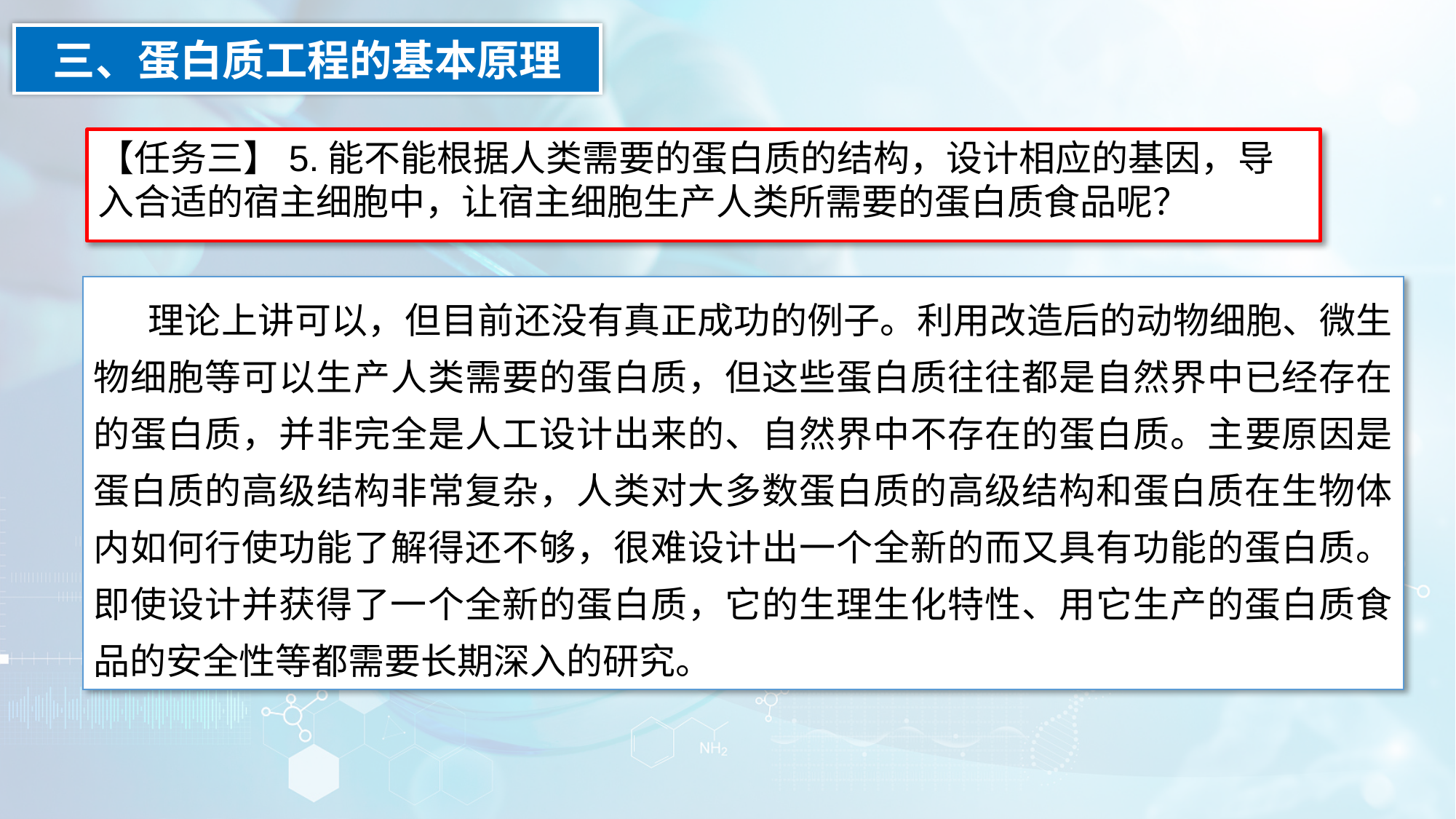

三、蛋白质工程的基本原理
【任务三】5.能不能根据人类需要的蛋白质的结构，设计相应的基因，导入合适的宿主细胞中，让宿主细胞生产人类所需要的蛋白质食品呢？
理论上讲可以，但目前还没有真正成功的例子。利用改造后的动物细胞、微生物细胞等可以生产人类需要的蛋白质，但这些蛋白质往往都是自然界中已经存在的蛋白质，并非完全是人工设计出来的、自然界中不存在的蛋白质。主要原因是蛋白质的高级结构非常复杂，人类对大多数蛋白质的高级结构和蛋白质在生物体内如何行使功能了解得还不够，很难设计出一个全新的而又具有功能的蛋白质。即使设计并获得了一个全新的蛋白质，它的生理生化特性、用它生产的蛋白质食品的安全性等都需要长期深入的研究。